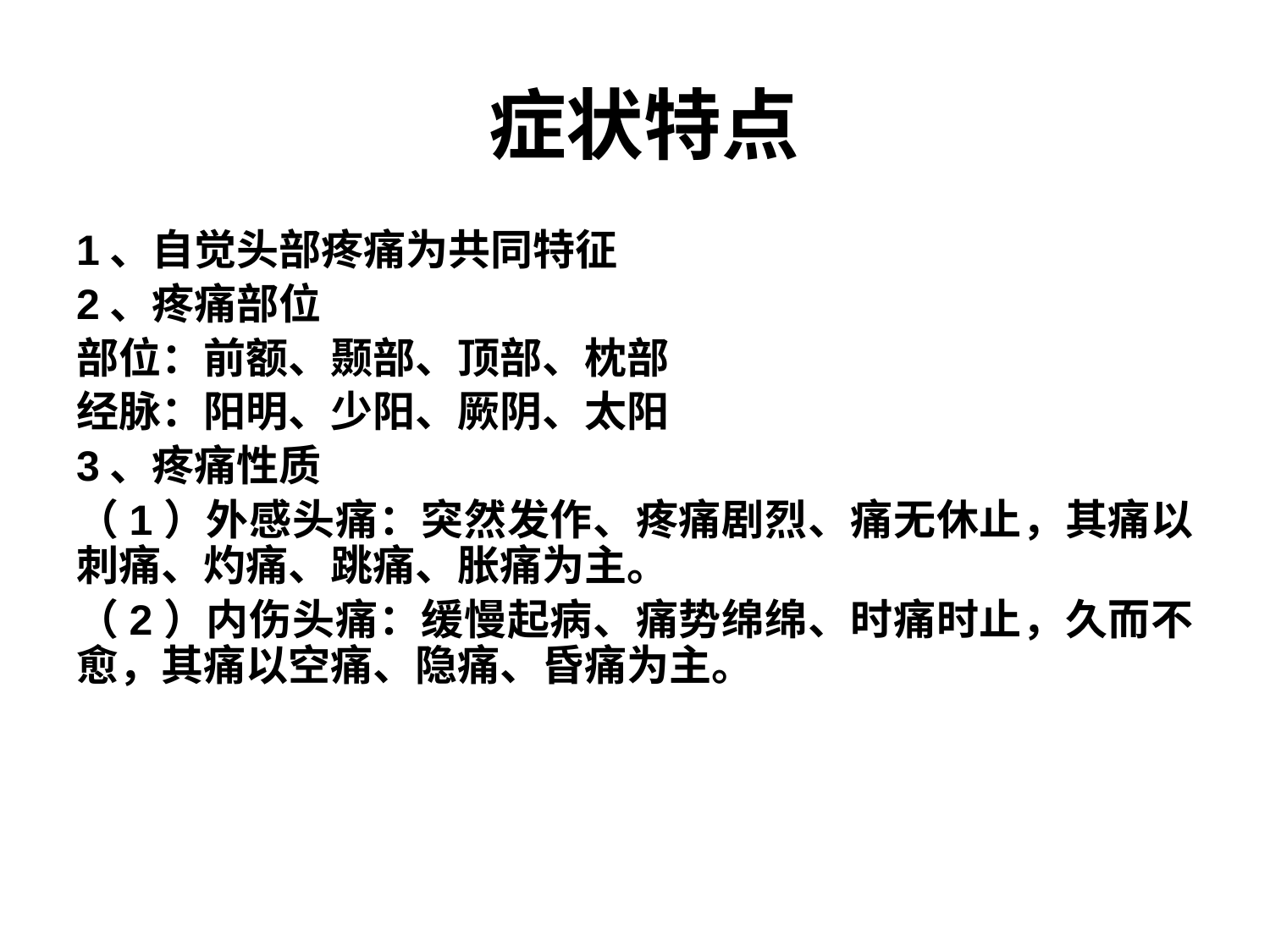

# 症状特点
1、自觉头部疼痛为共同特征
2、疼痛部位
部位：前额、颞部、顶部、枕部
经脉：阳明、少阳、厥阴、太阳
3、疼痛性质
（1）外感头痛：突然发作、疼痛剧烈、痛无休止，其痛以刺痛、灼痛、跳痛、胀痛为主。
（2）内伤头痛：缓慢起病、痛势绵绵、时痛时止，久而不愈，其痛以空痛、隐痛、昏痛为主。